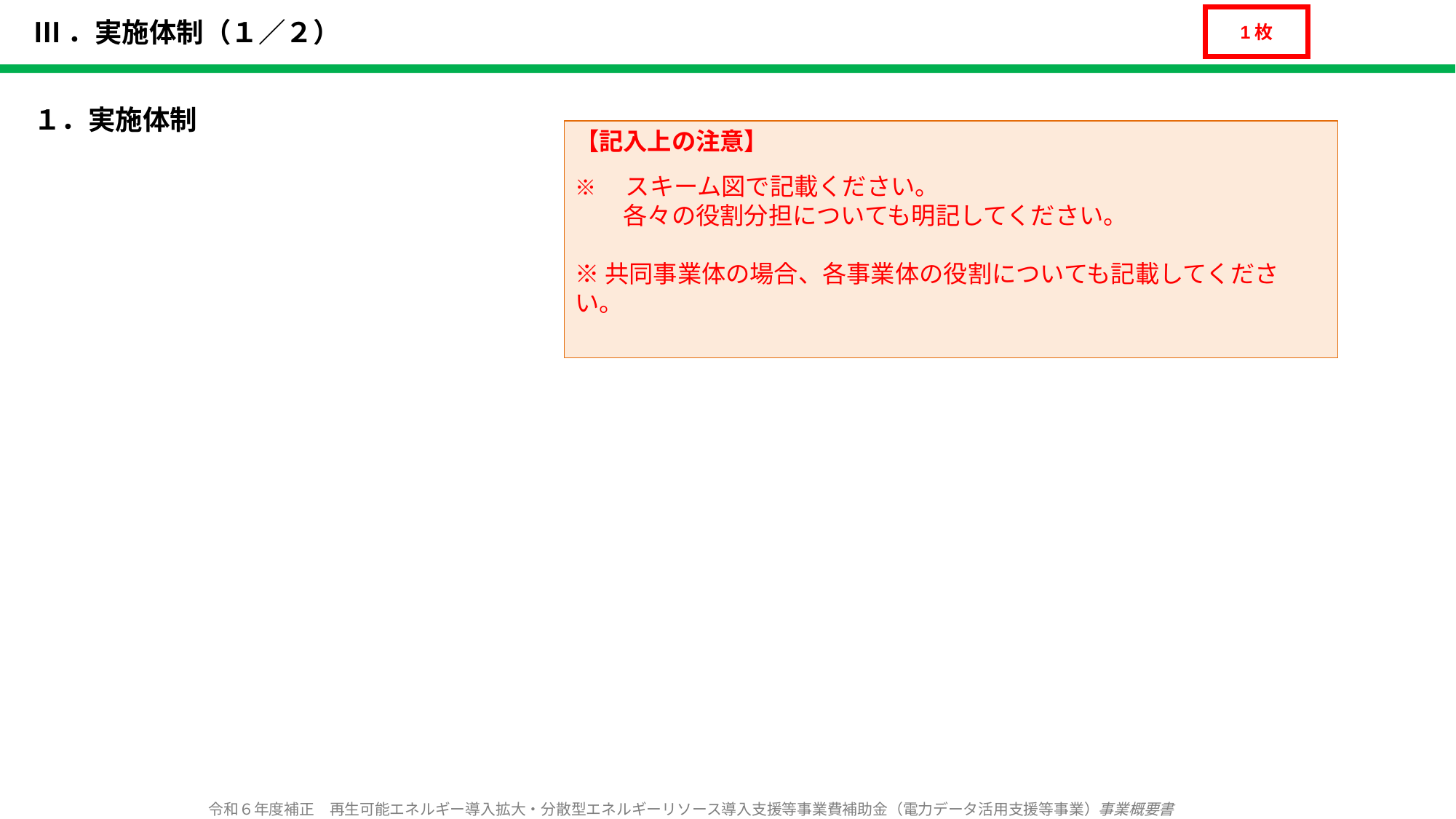

Ⅲ．実施体制（１／２）
1枚
１．実施体制
【記入上の注意】

※　スキーム図で記載ください。
　　各々の役割分担についても明記してください。

※共同事業体の場合、各事業体の役割についても記載してください。